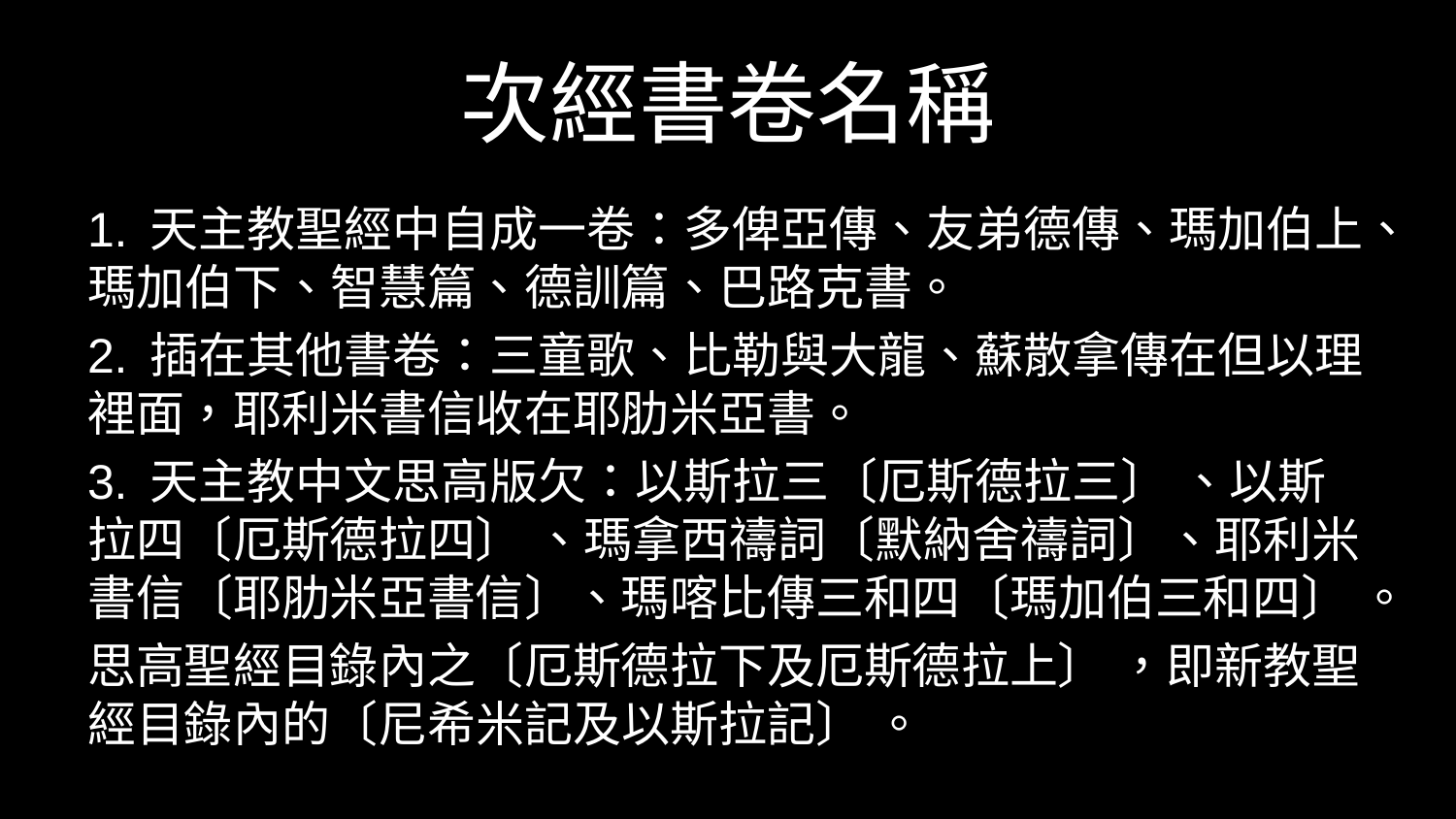

# 次經書卷名稱
1. 天主教聖經中自成一卷：多俾亞傳、友弟德傳、瑪加伯上、瑪加伯下、智慧篇、德訓篇、巴路克書。
2. 插在其他書卷：三童歌、比勒與大龍、蘇散拿傳在但以理裡面，耶利米書信收在耶肋米亞書。
3. 天主教中文思高版欠：以斯拉三〔厄斯德拉三〕 、以斯拉四〔厄斯德拉四〕 、瑪拿西禱詞〔默納舍禱詞〕、耶利米書信〔耶肋米亞書信〕、瑪喀比傳三和四〔瑪加伯三和四〕 。
思高聖經目錄內之〔厄斯德拉下及厄斯德拉上〕 ，即新教聖經目錄內的〔尼希米記及以斯拉記〕 。